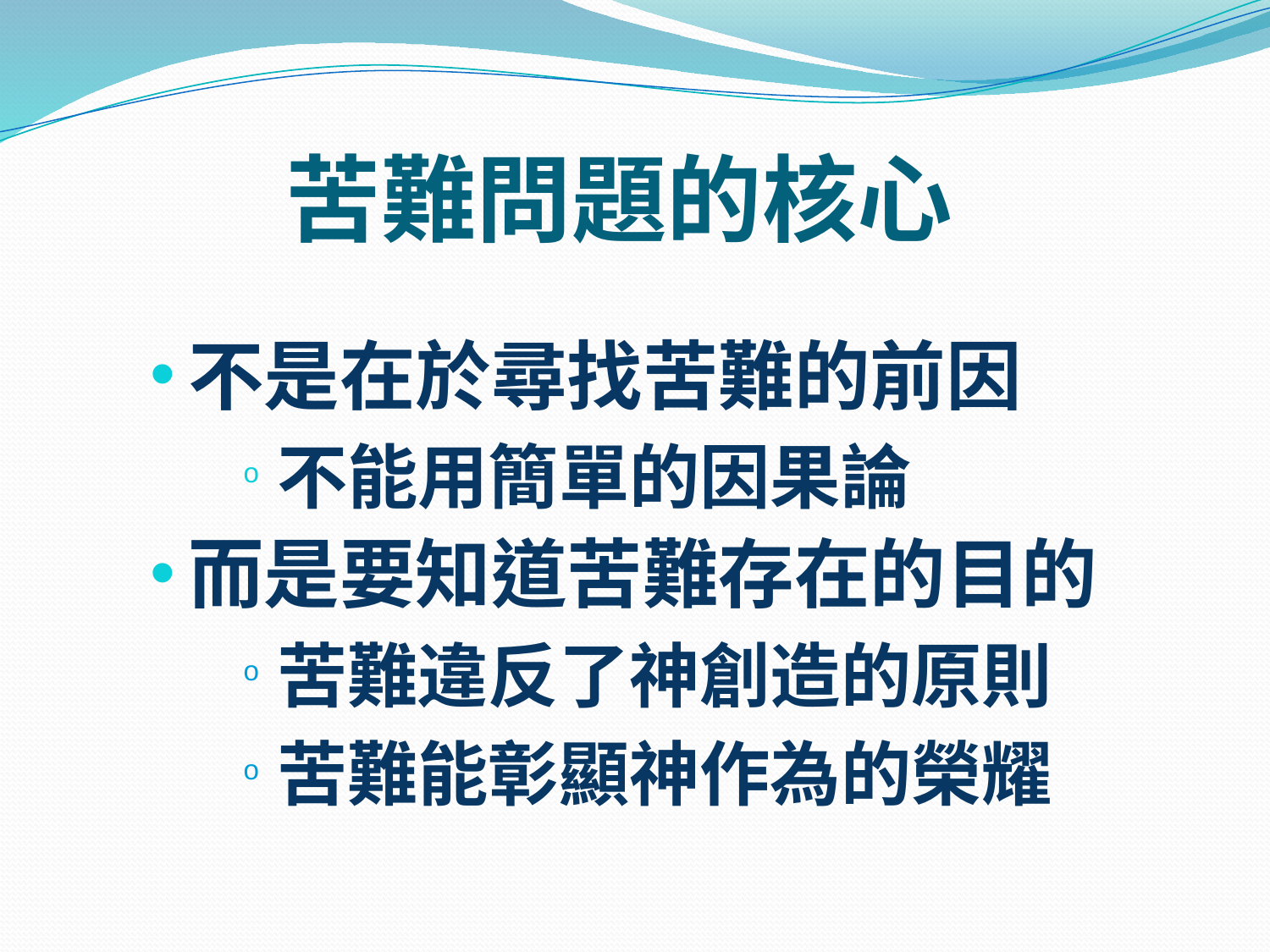

# 苦難問題的核心
不是在於尋找苦難的前因
不能用簡單的因果論
而是要知道苦難存在的目的
苦難違反了神創造的原則
苦難能彰顯神作為的榮耀